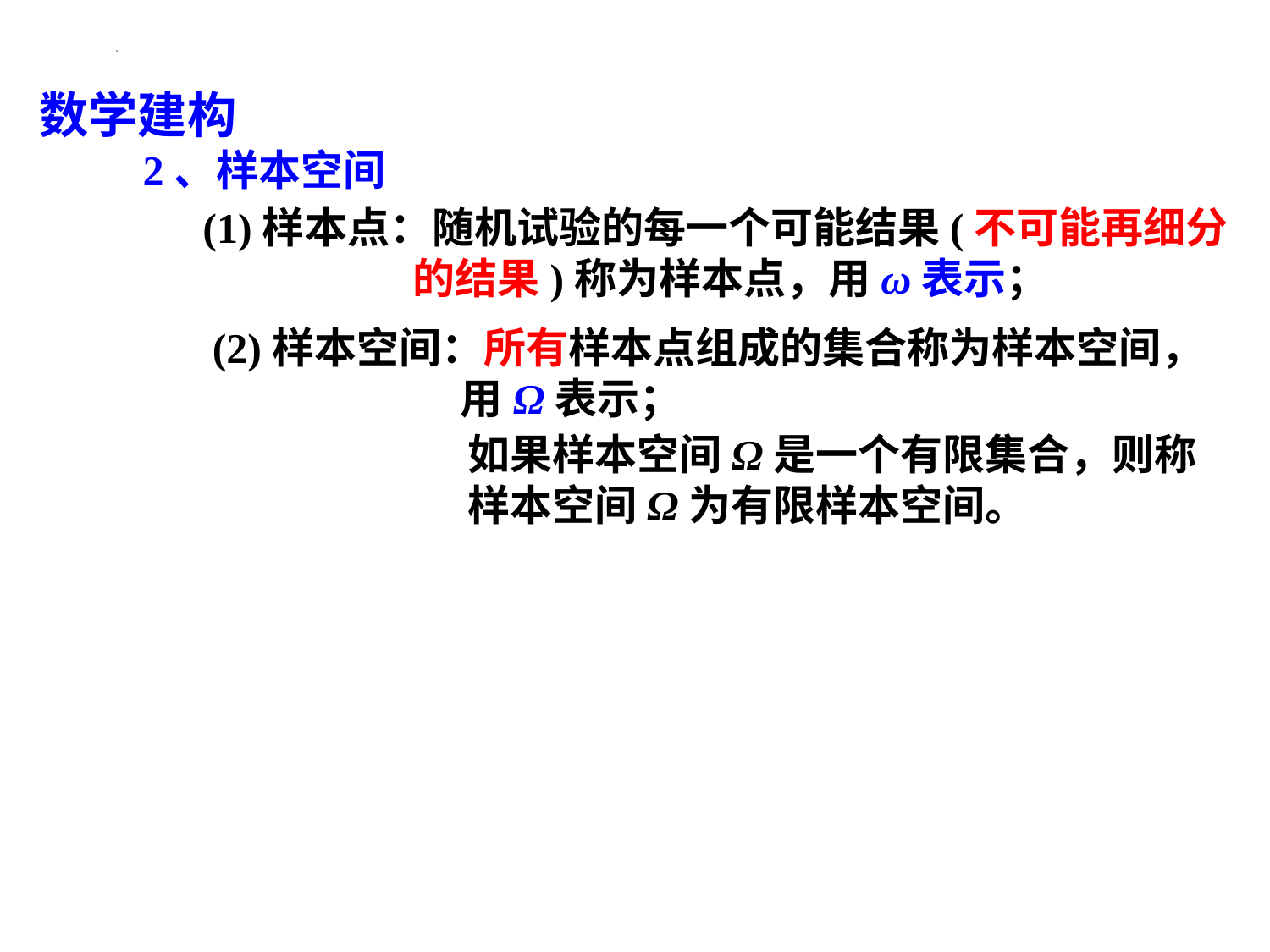

数学建构
2、样本空间
(1)样本点：随机试验的每一个可能结果(不可能再细分
                     的结果)称为样本点，用ω表示；
(2)样本空间：所有样本点组成的集合称为样本空间，
                         用Ω表示；
如果样本空间Ω是一个有限集合，则称
样本空间Ω为有限样本空间。